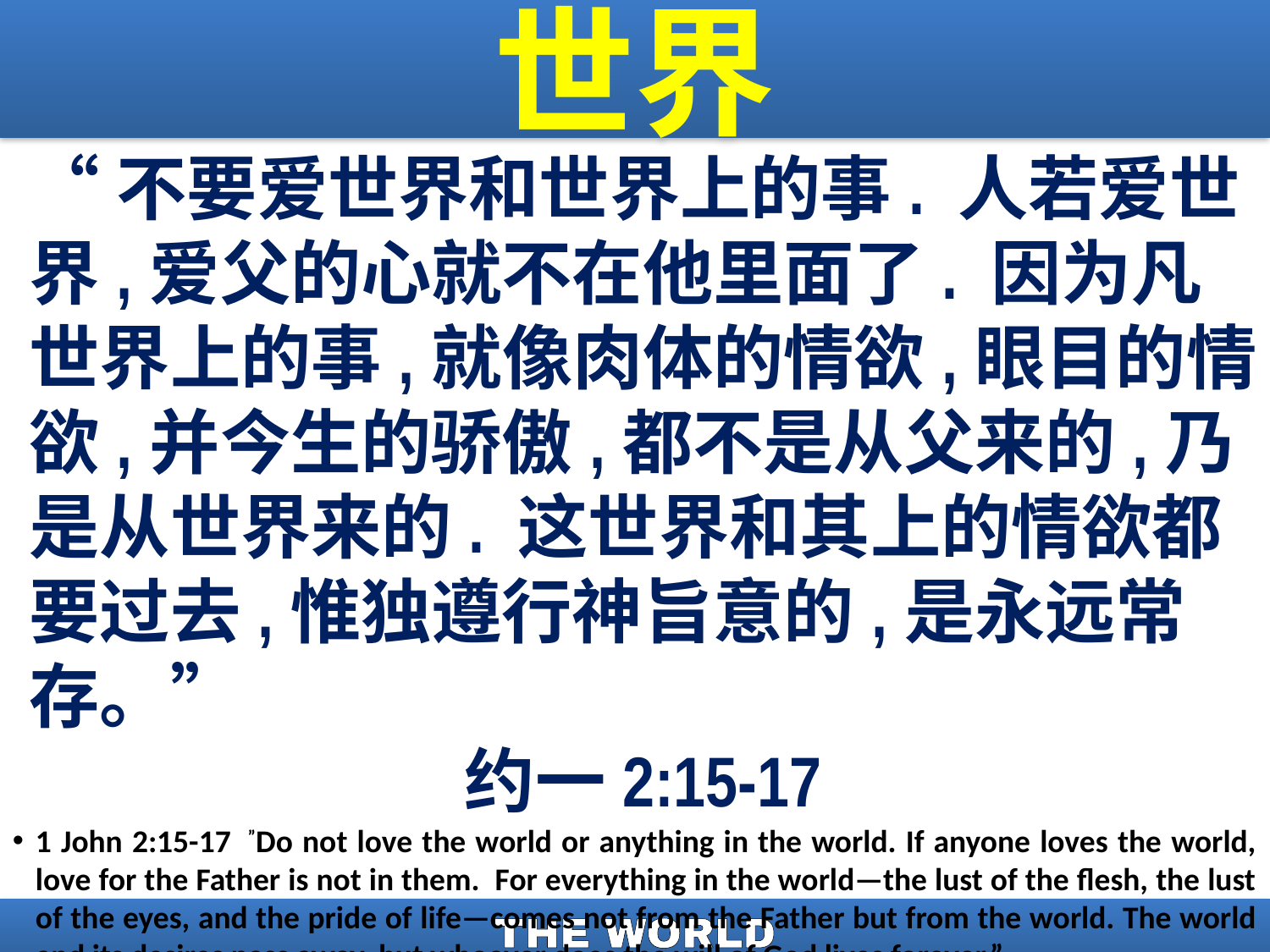

世界
“不要爱世界和世界上的事. 人若爱世界,爱父的心就不在他里面了. 因为凡世界上的事,就像肉体的情欲,眼目的情欲,并今生的骄傲,都不是从父来的,乃是从世界来的. 这世界和其上的情欲都要过去,惟独遵行神旨意的,是永远常存。”
约一2:15-17
1 John 2:15-17  ”Do not love the world or anything in the world. If anyone loves the world, love for the Father is not in them.  For everything in the world—the lust of the flesh, the lust of the eyes, and the pride of life—comes not from the Father but from the world. The world and its desires pass away, but whoever does the will of God lives forever.”
THE WORLD